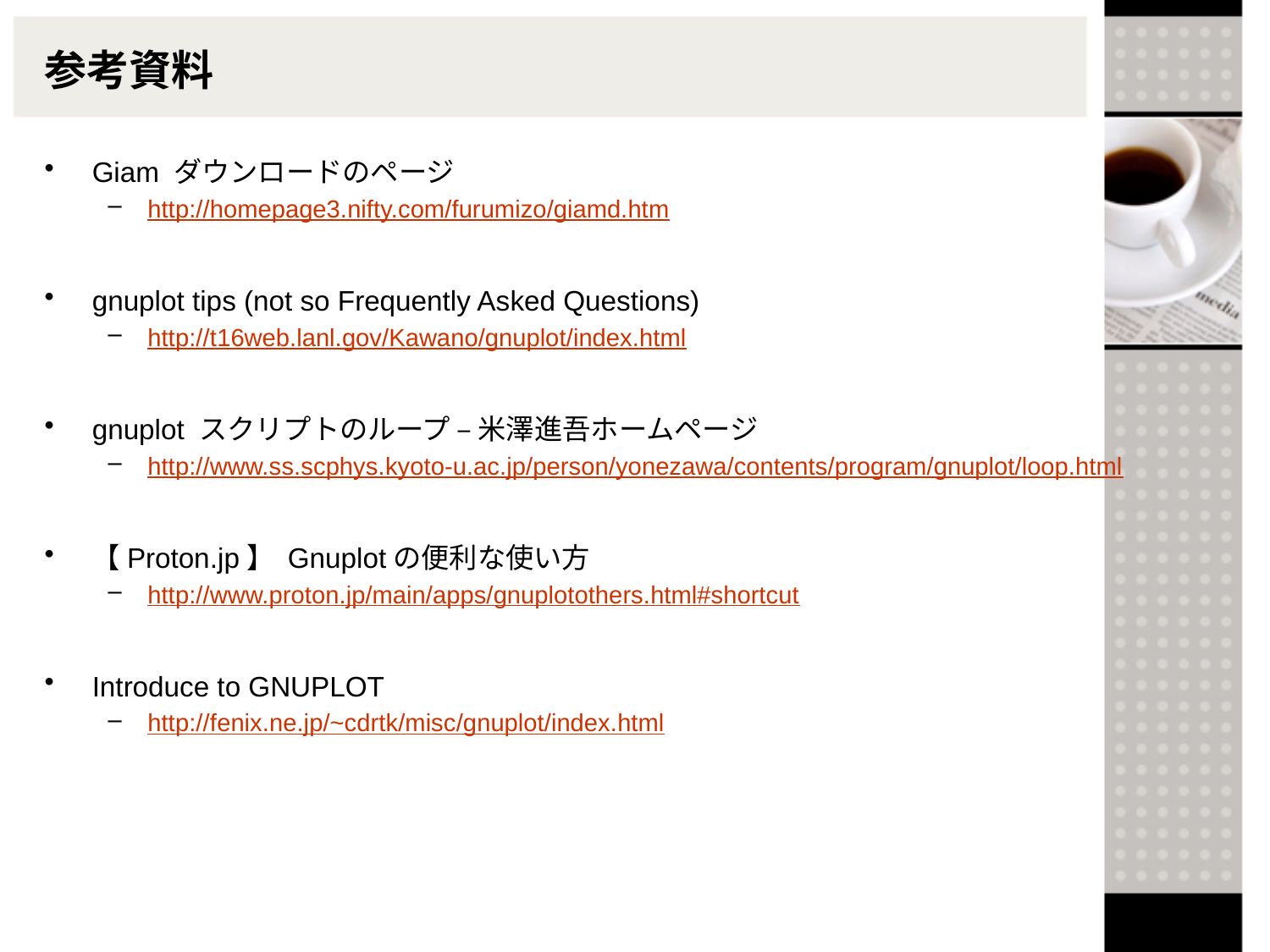

# 参考資料
Giam ダウンロードのページ
http://homepage3.nifty.com/furumizo/giamd.htm

gnuplot tips (not so Frequently Asked Questions)
http://t16web.lanl.gov/Kawano/gnuplot/index.html

gnuplot スクリプトのループ – 米澤進吾ホームページ
http://www.ss.scphys.kyoto-u.ac.jp/person/yonezawa/contents/program/gnuplot/loop.html

【Proton.jp】 Gnuplotの便利な使い方
http://www.proton.jp/main/apps/gnuplotothers.html#shortcut

Introduce to GNUPLOT
http://fenix.ne.jp/~cdrtk/misc/gnuplot/index.html